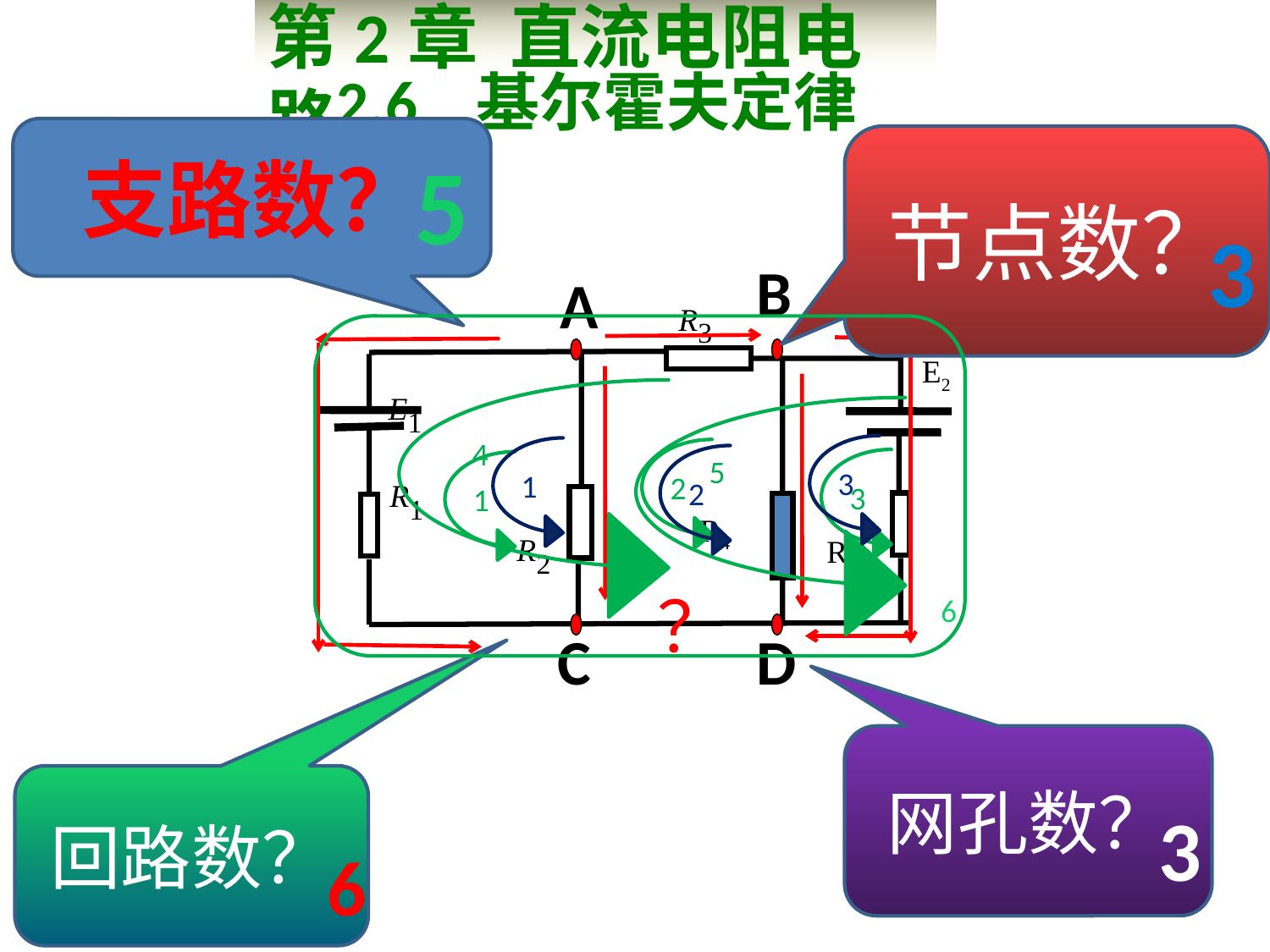

第2章  直流电阻电路
2.6   基尔霍夫定律
支路数？
节点数？
5
3
B
A
R3

E1

R1

R2

R4
R5
E2

6

4

5

3

1

2

2

3

1
？
C
D
网孔数？
回路数？
3
6